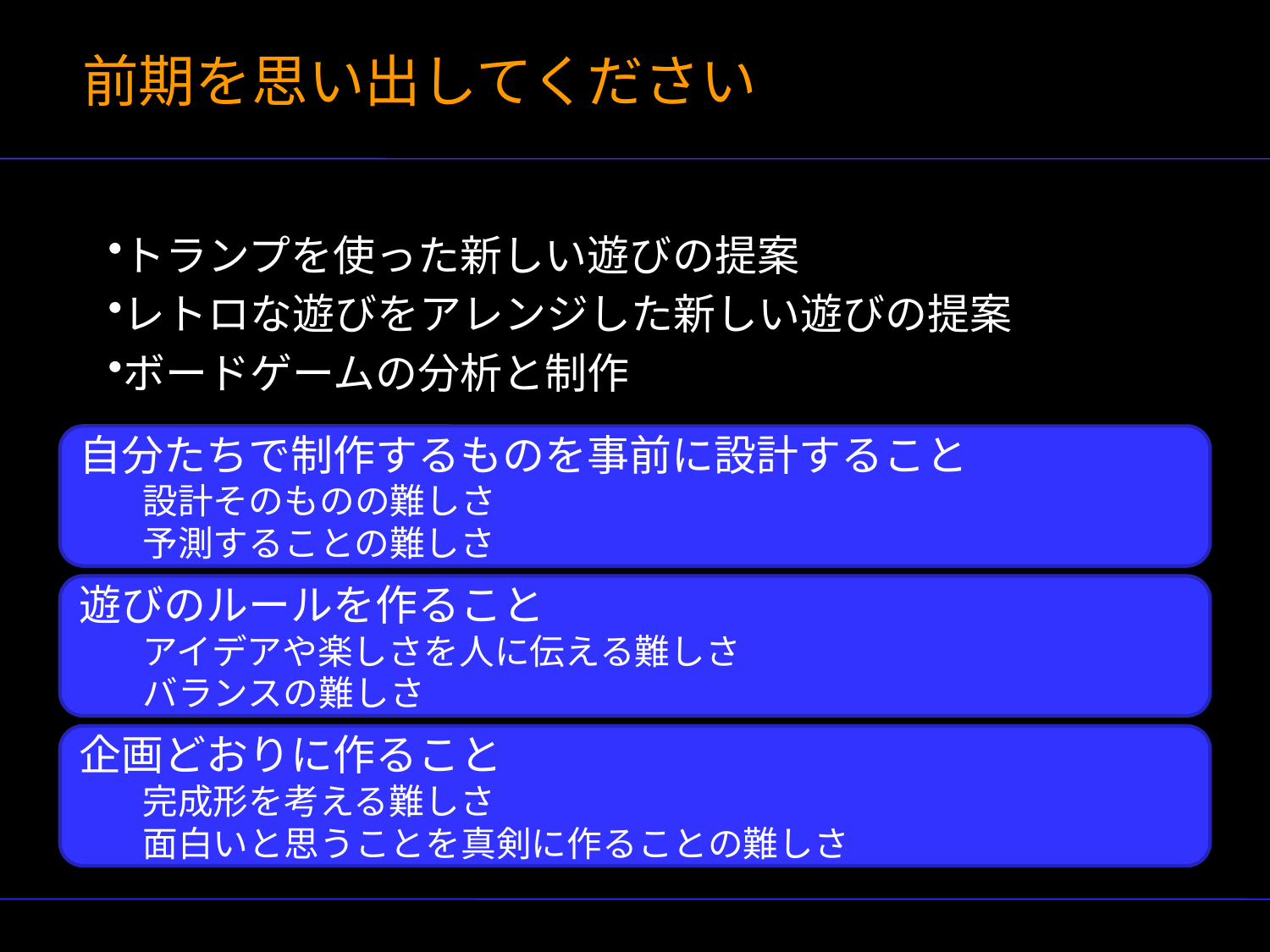

# 前期を思い出してください
トランプを使った新しい遊びの提案
レトロな遊びをアレンジした新しい遊びの提案
ボードゲームの分析と制作

自分たちで制作するものを事前に設計すること
設計そのものの難しさ
予測することの難しさ
遊びのルールを作ること
アイデアや楽しさを人に伝える難しさ
バランスの難しさ
企画どおりに作ること
完成形を考える難しさ
面白いと思うことを真剣に作ることの難しさ